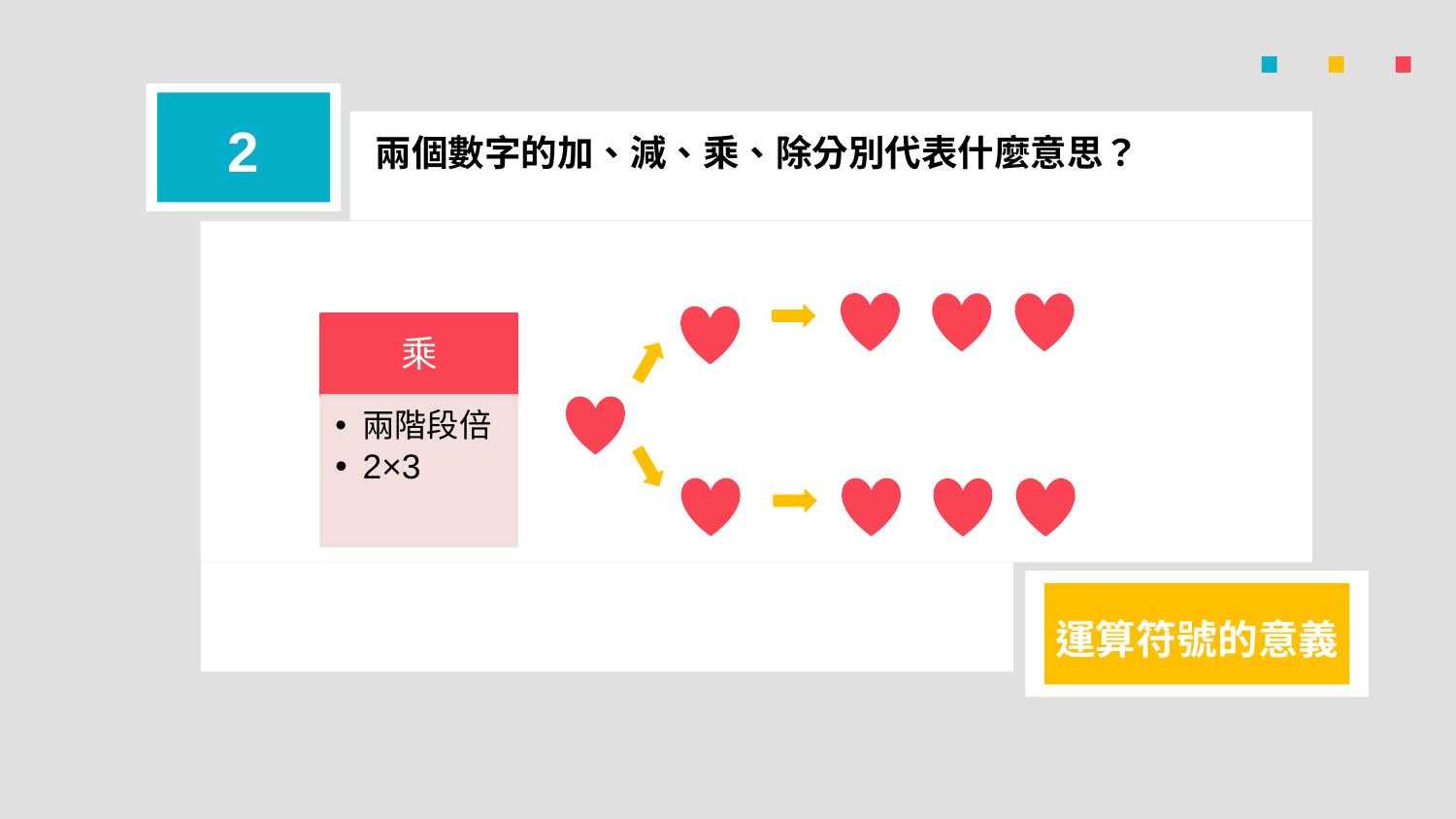

· · ·

2

兩個數字的加、減、乘、除分別代表什麼意思？
乘
兩階段倍
2×3

運算符號的意義